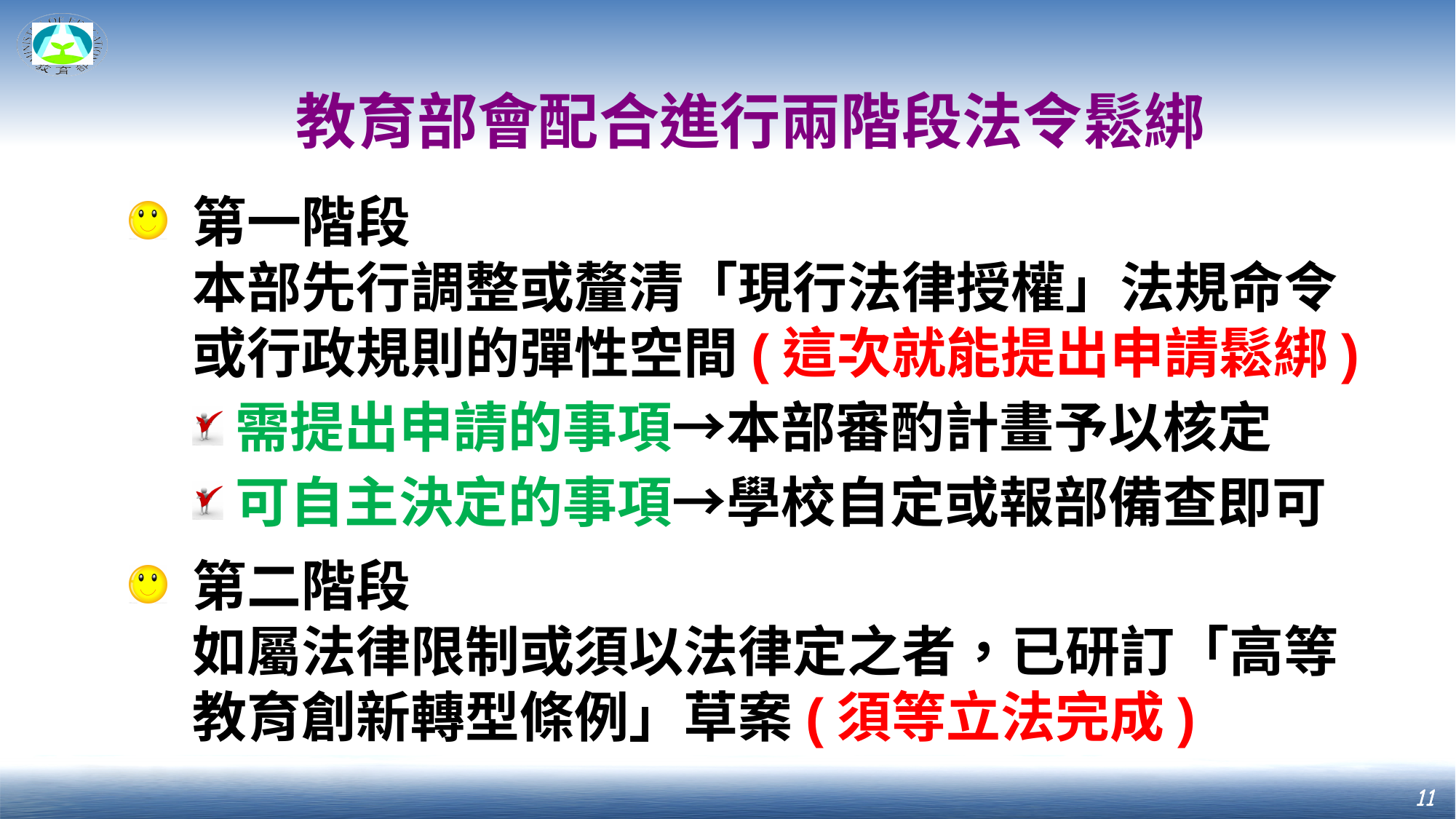

教育部會配合進行兩階段法令鬆綁
第一階段
本部先行調整或釐清「現行法律授權」法規命令或行政規則的彈性空間(這次就能提出申請鬆綁)
需提出申請的事項→本部審酌計畫予以核定
可自主決定的事項→學校自定或報部備查即可
第二階段
如屬法律限制或須以法律定之者，已研訂「高等教育創新轉型條例」草案(須等立法完成)